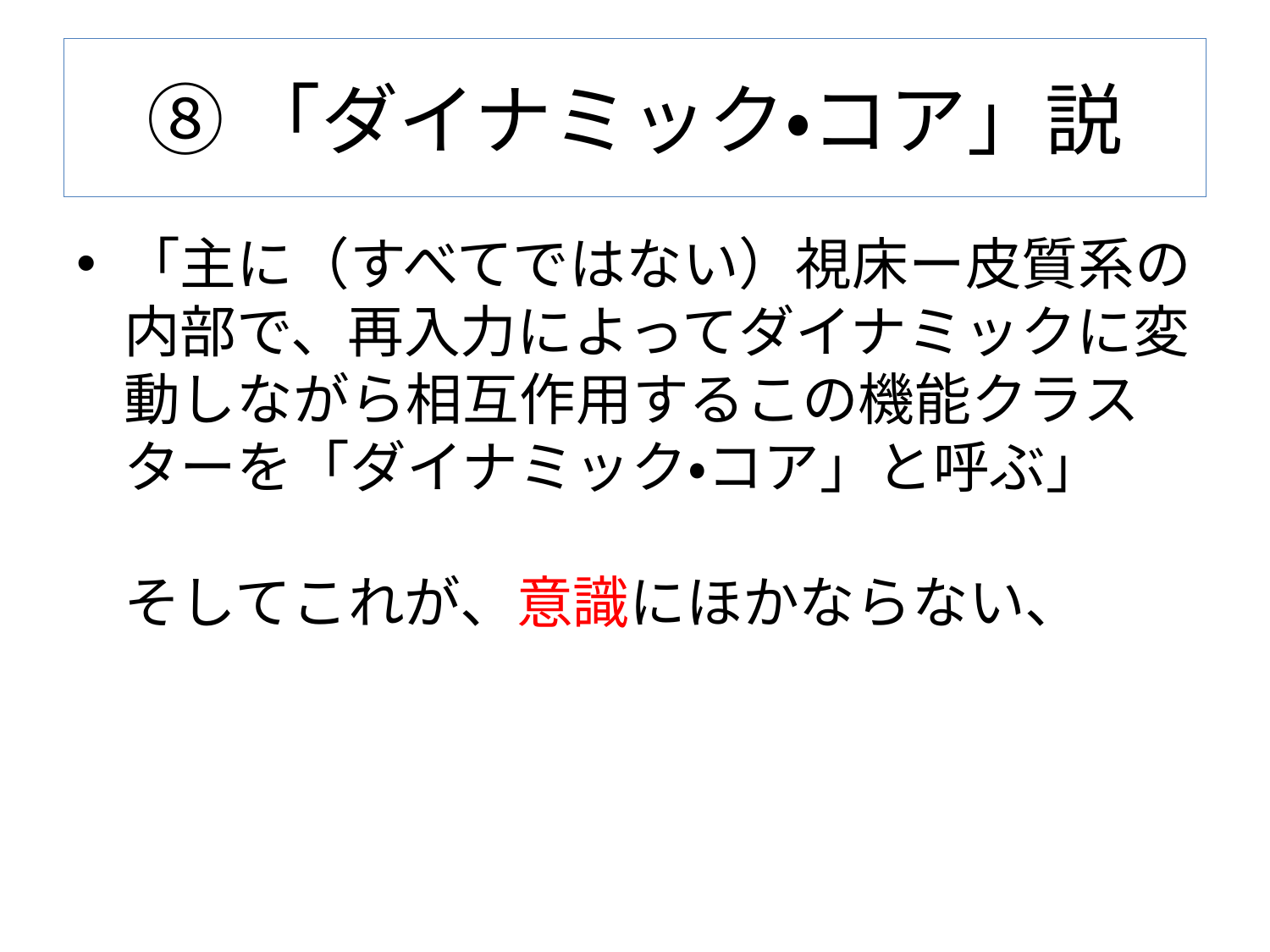

# ⑧「ダイナミック・コア」説
「主に（すべてではない）視床ー皮質系の内部で、再入力によってダイナミックに変動しながら相互作用するこの機能クラスターを「ダイナミック・コア」と呼ぶ」
そしてこれが、意識にほかならない、